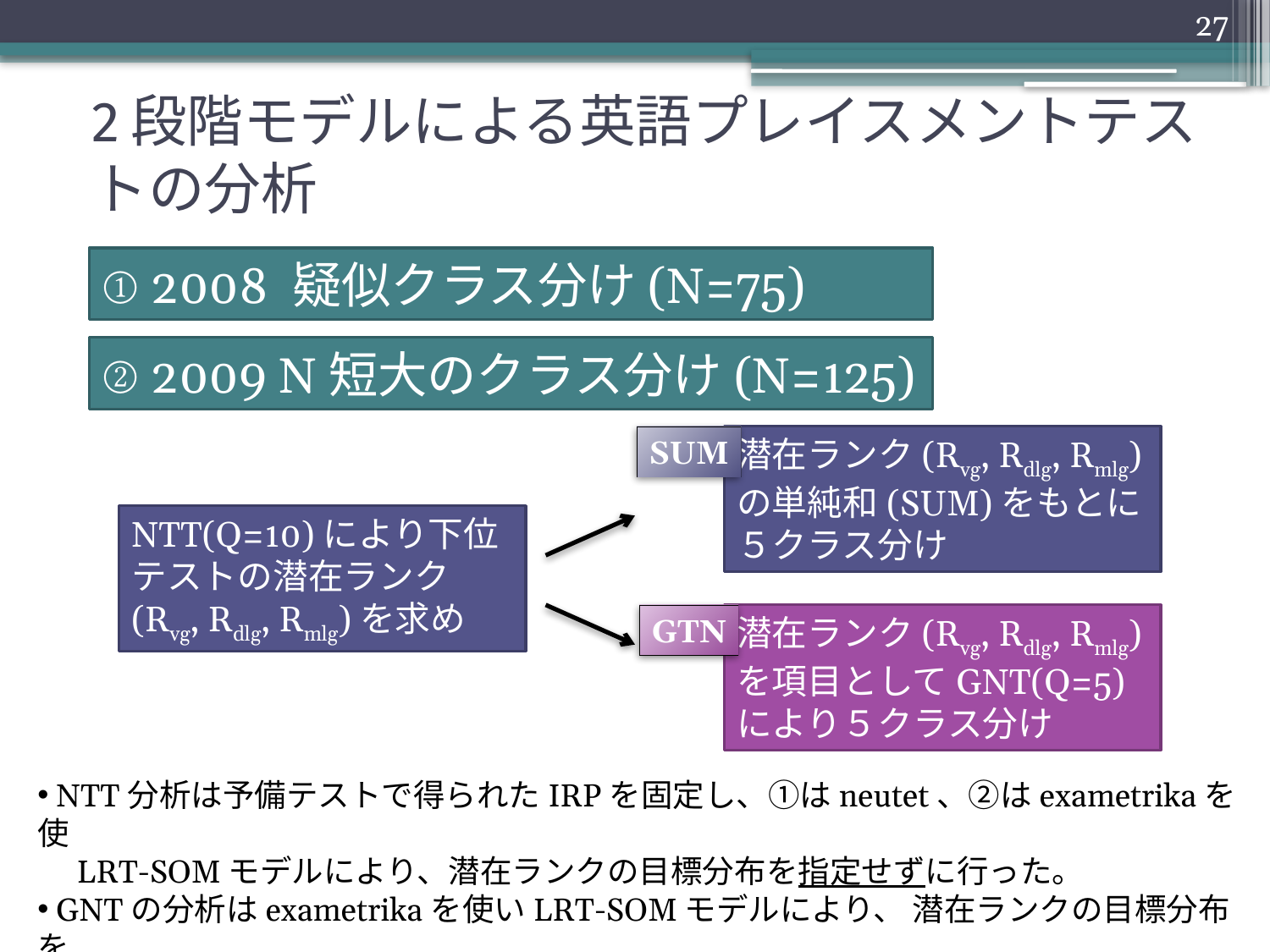

27
# 2段階モデルによる英語プレイスメントテストの分析
① 2008 疑似クラス分け(N=75)
② 2009 N短大のクラス分け(N=125)
SUM
潜在ランク(Rvg, Rdlg, Rmlg) の単純和(SUM)をもとに
５クラス分け
NTT(Q=10)により下位テストの潜在ランク(Rvg, Rdlg, Rmlg)を求め
GTN
潜在ランク(Rvg, Rdlg, Rmlg) を項目としてGNT(Q=5)により５クラス分け
 NTT分析は予備テストで得られたIRPを固定し、①はneutet、②はexametrikaを使
　LRT-SOMモデルにより、潜在ランクの目標分布を指定せずに行った。
 GNTの分析はexametrikaを使いLRT-SOMモデルにより、 潜在ランクの目標分布を
　一様分布として行った。